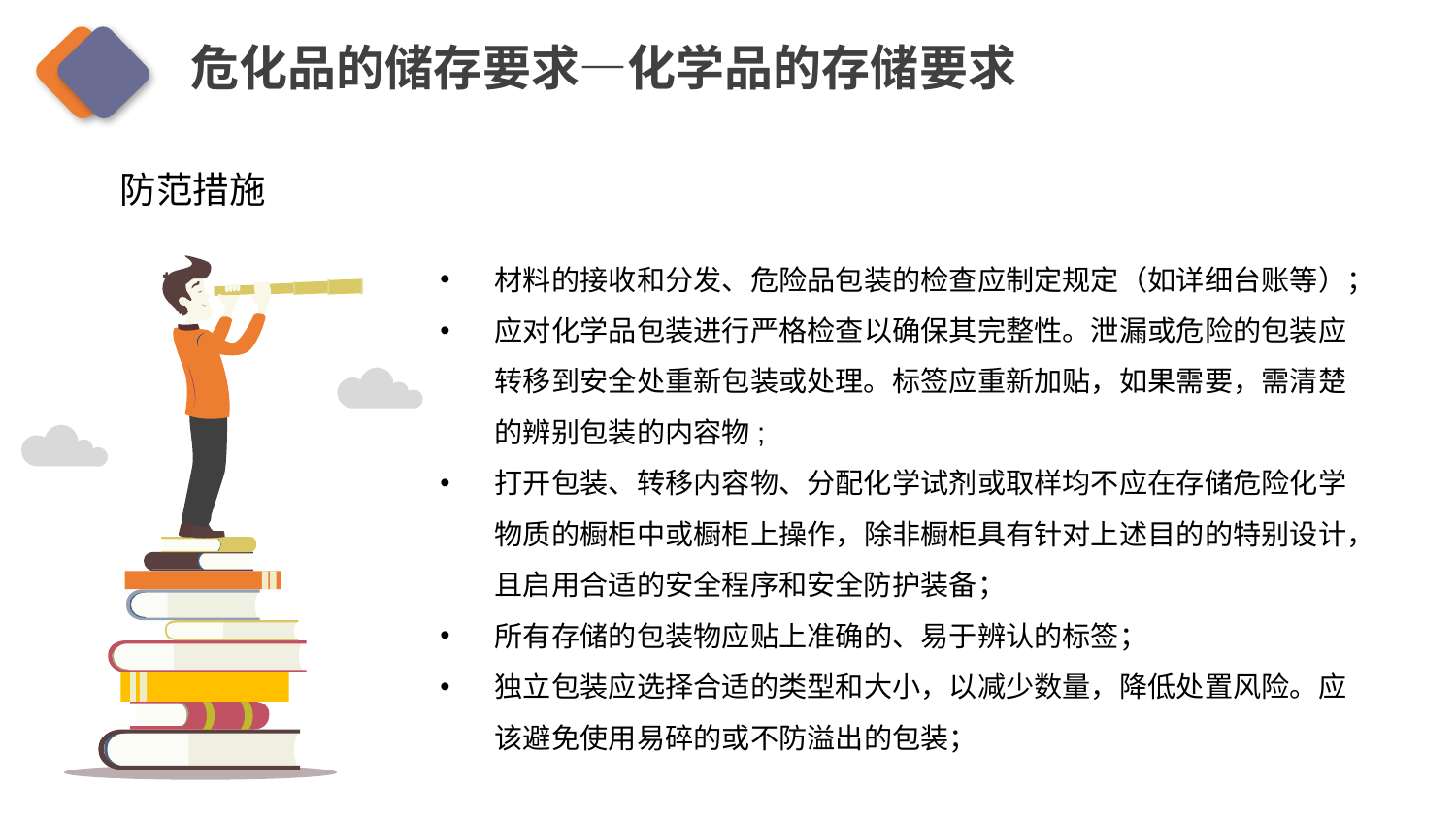

危化品的储存要求—化学品的存储要求
防范措施
材料的接收和分发、危险品包装的检查应制定规定（如详细台账等）；
应对化学品包装进行严格检查以确保其完整性。泄漏或危险的包装应转移到安全处重新包装或处理。标签应重新加贴，如果需要，需清楚的辨别包装的内容物;
打开包装、转移内容物、分配化学试剂或取样均不应在存储危险化学物质的橱柜中或橱柜上操作，除非橱柜具有针对上述目的的特别设计，且启用合适的安全程序和安全防护装备；
所有存储的包装物应贴上准确的、易于辨认的标签；
独立包装应选择合适的类型和大小，以减少数量，降低处置风险。应该避免使用易碎的或不防溢出的包装；